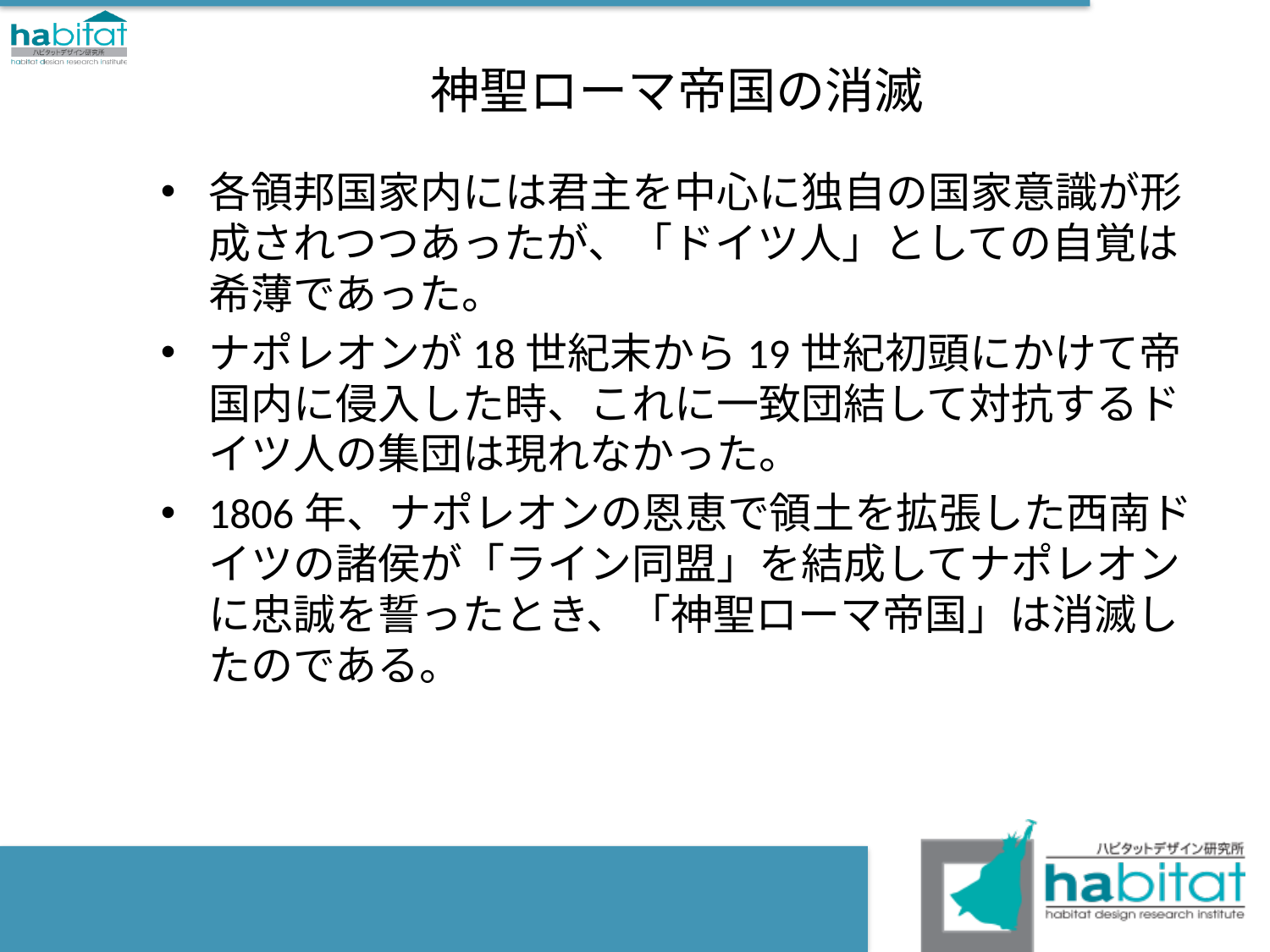

# 神聖ローマ帝国の消滅
各領邦国家内には君主を中心に独自の国家意識が形成されつつあったが、「ドイツ人」としての自覚は希薄であった。
ナポレオンが18世紀末から19世紀初頭にかけて帝国内に侵入した時、これに一致団結して対抗するドイツ人の集団は現れなかった。
1806年、ナポレオンの恩恵で領土を拡張した西南ドイツの諸侯が「ライン同盟」を結成してナポレオンに忠誠を誓ったとき、「神聖ローマ帝国」は消滅したのである。